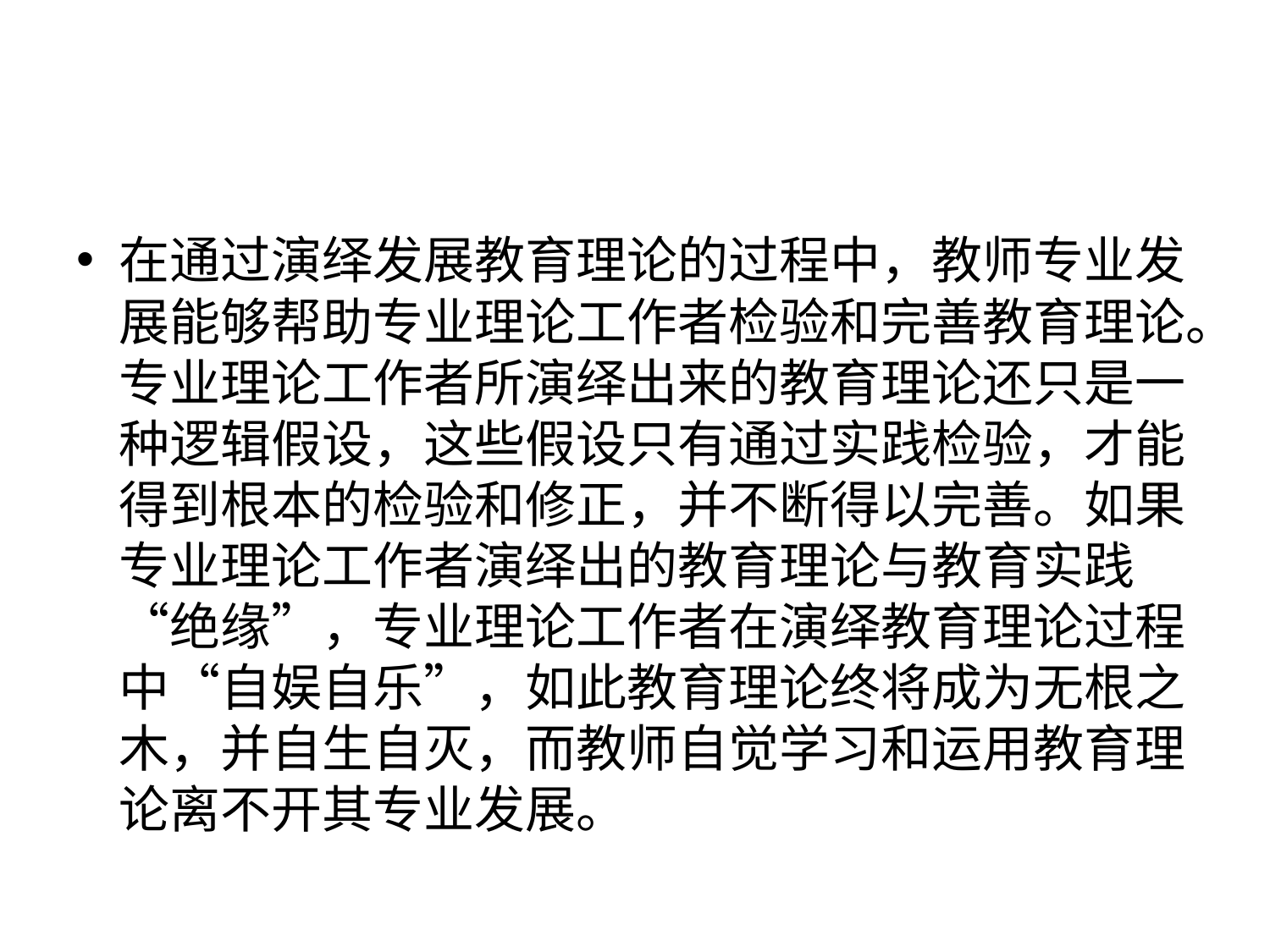

#
在通过演绎发展教育理论的过程中，教师专业发展能够帮助专业理论工作者检验和完善教育理论。专业理论工作者所演绎出来的教育理论还只是一种逻辑假设，这些假设只有通过实践检验，才能得到根本的检验和修正，并不断得以完善。如果专业理论工作者演绎出的教育理论与教育实践“绝缘”，专业理论工作者在演绎教育理论过程中“自娱自乐”，如此教育理论终将成为无根之木，并自生自灭，而教师自觉学习和运用教育理论离不开其专业发展。